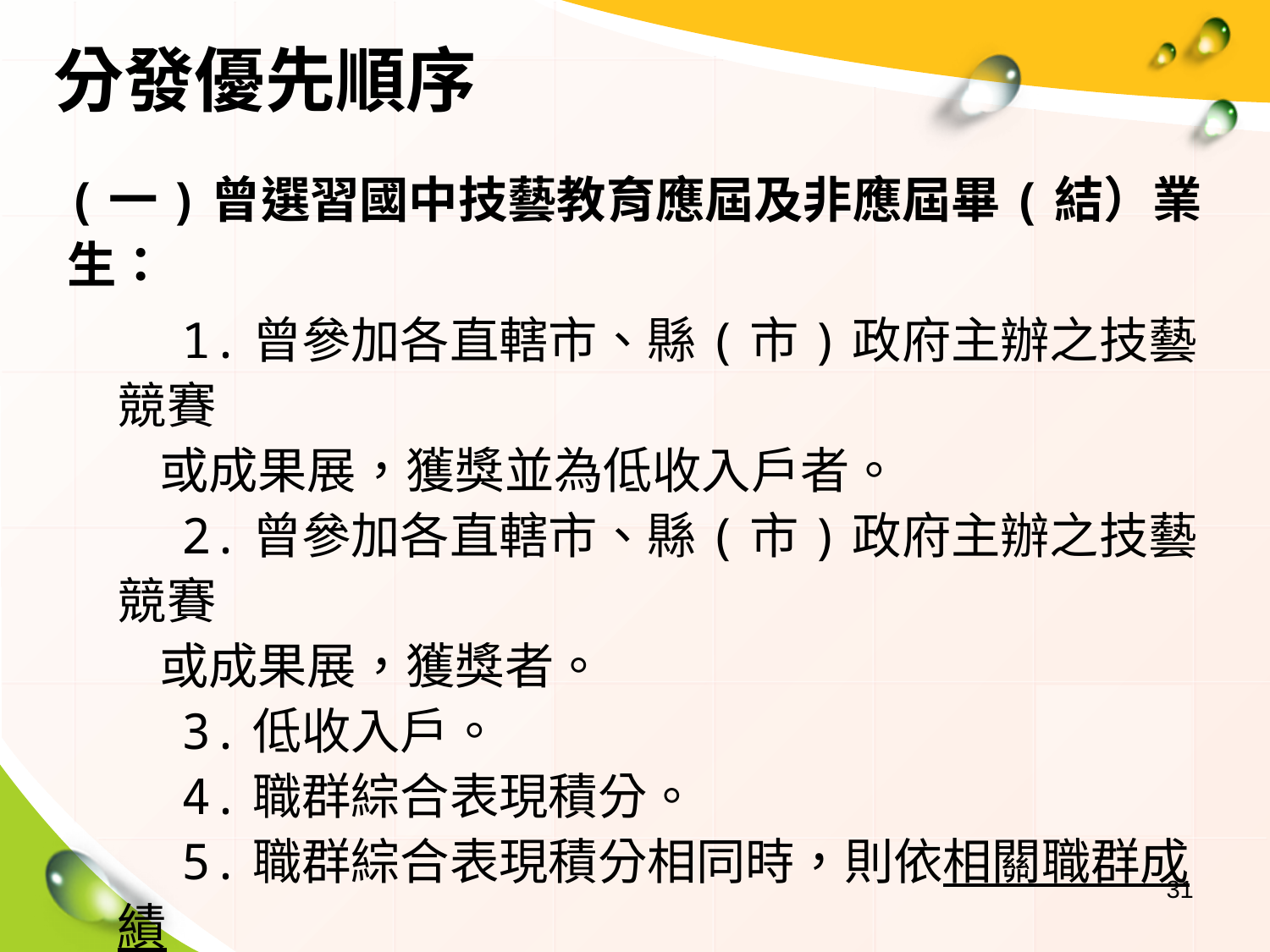

分發優先順序
(一)曾選習國中技藝教育應屆及非應屆畢(結）業生：
   1.曾參加各直轄市、縣(市)政府主辦之技藝競賽
     或成果展，獲獎並為低收入戶者。
   2.曾參加各直轄市、縣(市)政府主辦之技藝競賽
     或成果展，獲獎者。
   3.低收入戶。
   4.職群綜合表現積分。
   5.職群綜合表現積分相同時，則依相關職群成績
     轉化分數>非相 關者依選習之所有職群平均分
     數選習技藝教育修習點數> 特殊表現得分排序
     進行分發。
31